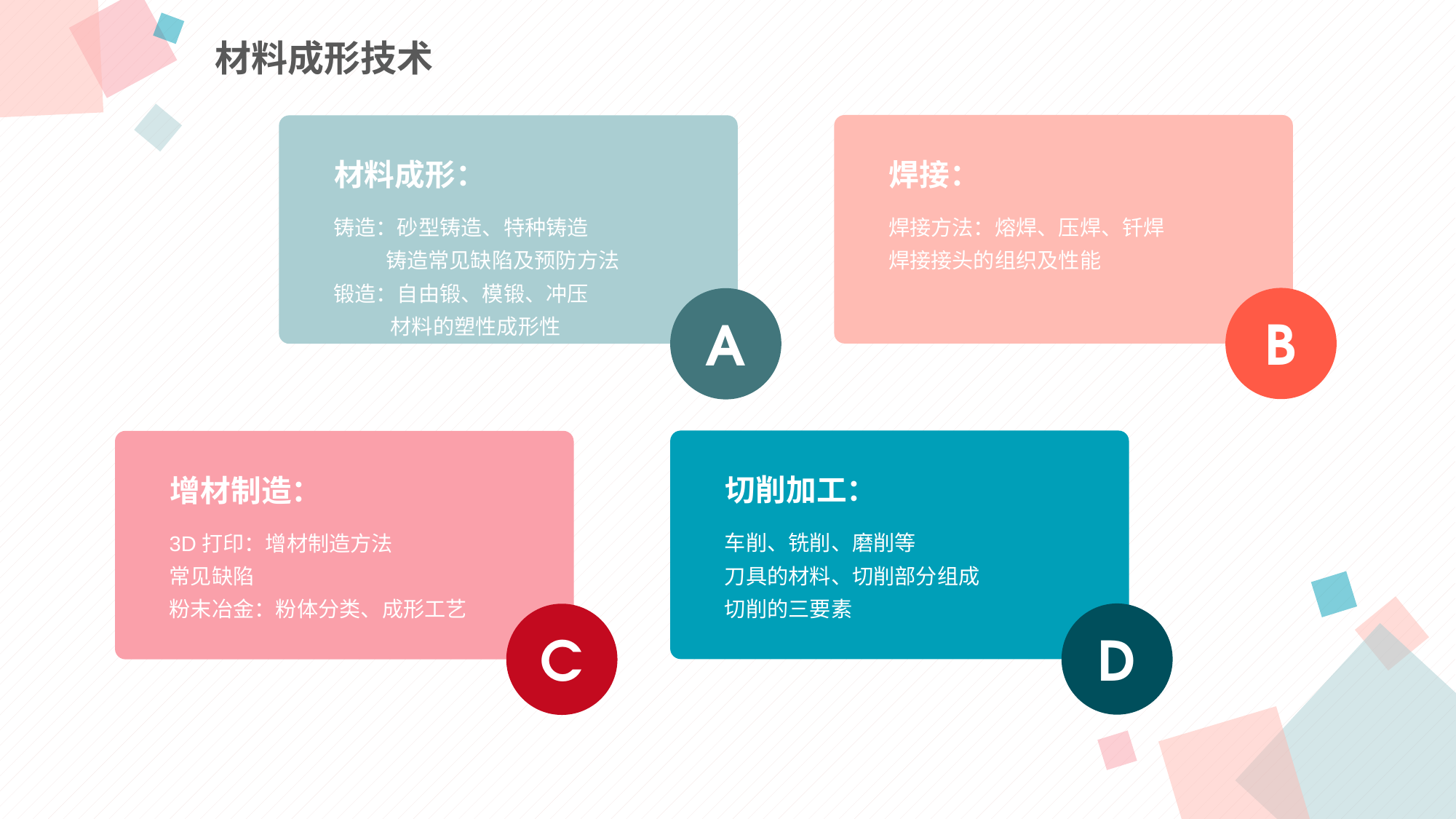

材料成形技术

焊接：
材料成形：
焊接方法：熔焊、压焊、钎焊
焊接接头的组织及性能
铸造：砂型铸造、特种铸造
          铸造常见缺陷及预防方法
锻造：自由锻、模锻、冲压
           材料的塑性成形性
B
A

切削加工：
增材制造：
车削、铣削、磨削等
刀具的材料、切削部分组成
切削的三要素
3D打印：增材制造方法
常见缺陷
粉末冶金：粉体分类、成形工艺

D
C